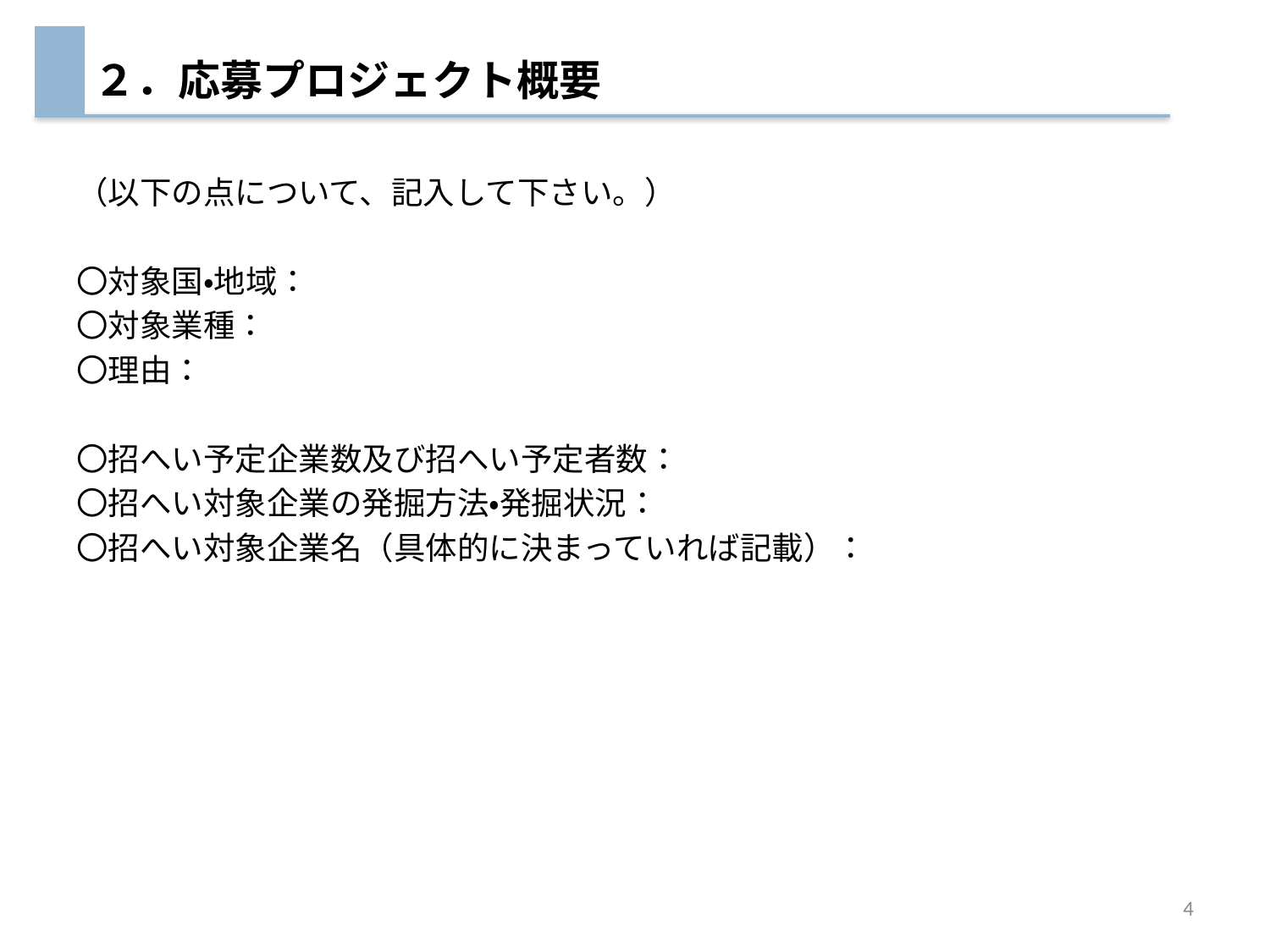

# ２．応募プロジェクト概要
（以下の点について、記入して下さい。）

〇対象国・地域：
〇対象業種：
〇理由：

〇招へい予定企業数及び招へい予定者数：
〇招へい対象企業の発掘方法・発掘状況：
〇招へい対象企業名（具体的に決まっていれば記載）：

4